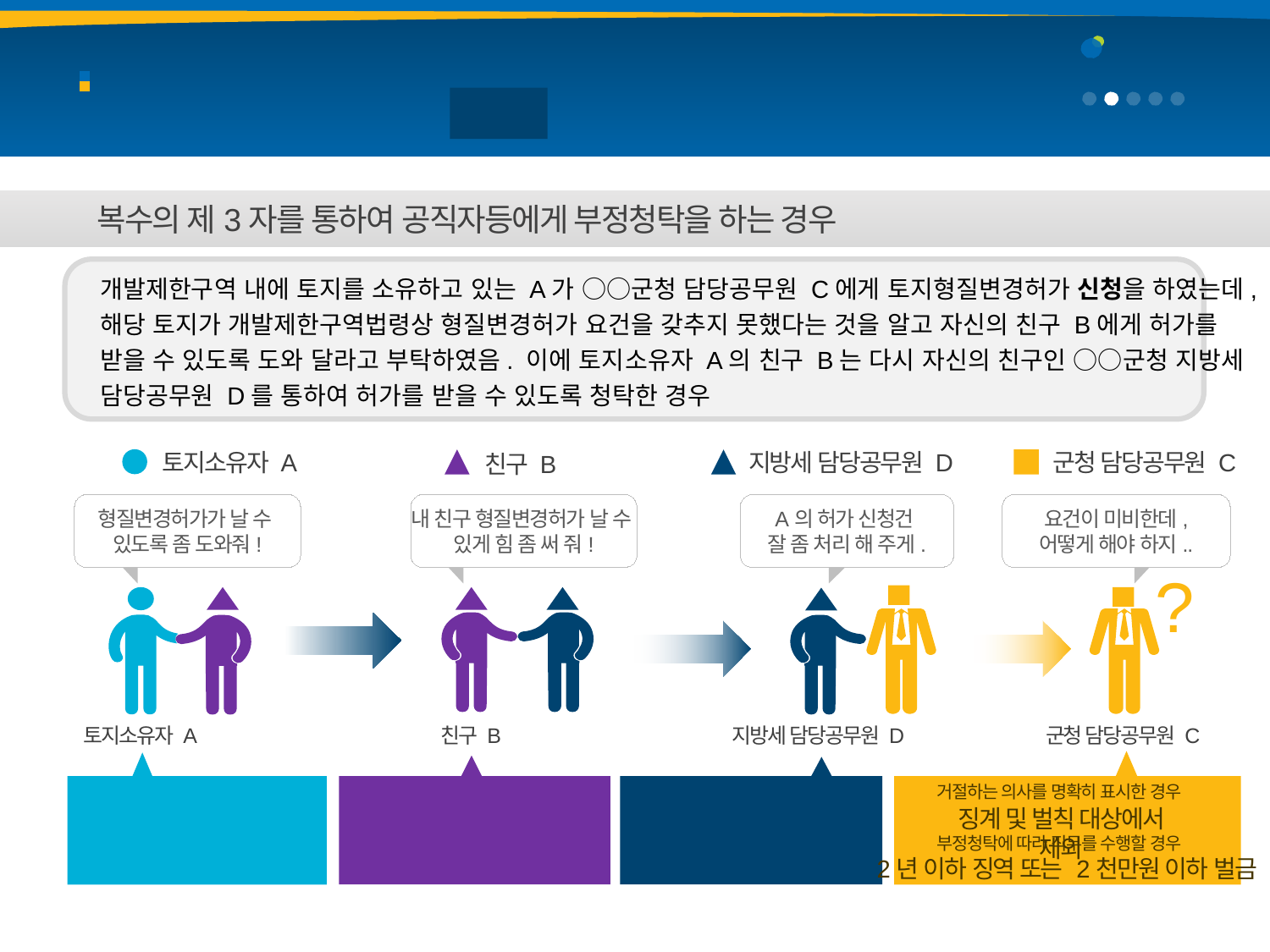

청탁금지법
주요내용

3

부정청탁의 금지
사례 2

복수의 제3자를 통하여 공직자등에게 부정청탁을 하는 경우

개발제한구역 내에 토지를 소유하고 있는 A가 ○○군청 담당공무원 C에게 토지형질변경허가 신청을 하였는데,
해당 토지가 개발제한구역법령상 형질변경허가 요건을 갖추지 못했다는 것을 알고 자신의 친구 B에게 허가를
받을 수 있도록 도와 달라고 부탁하였음. 이에 토지소유자 A의 친구 B는 다시 자신의 친구인 ○○군청 지방세
담당공무원 D를 통하여 허가를 받을 수 있도록 청탁한 경우
토지소유자 A
지방세 담당공무원 D
군청 담당공무원 C
친구 B

내 친구 형질변경허가 날 수
있게 힘 좀 써 줘!

A의 허가 신청건
잘 좀 처리 해 주게.

요건이 미비한데,
어떻게 해야 하지..

형질변경허가가 날 수
있도록 좀 도와줘!

?

토지소유자 A
친구 B
지방세 담당공무원 D
군청 담당공무원 C

부정청탁에 따라 직무를 수행할 경우

2년 이하 징역 또는 2천만원 이하 벌금

1천만원 이하 과태료

일반인
2천만원 이하 과태료

공직자등
3천만원 이하 과태료
거절하는 의사를 명확히 표시한 경우
징계 및 벌칙 대상에서 제외